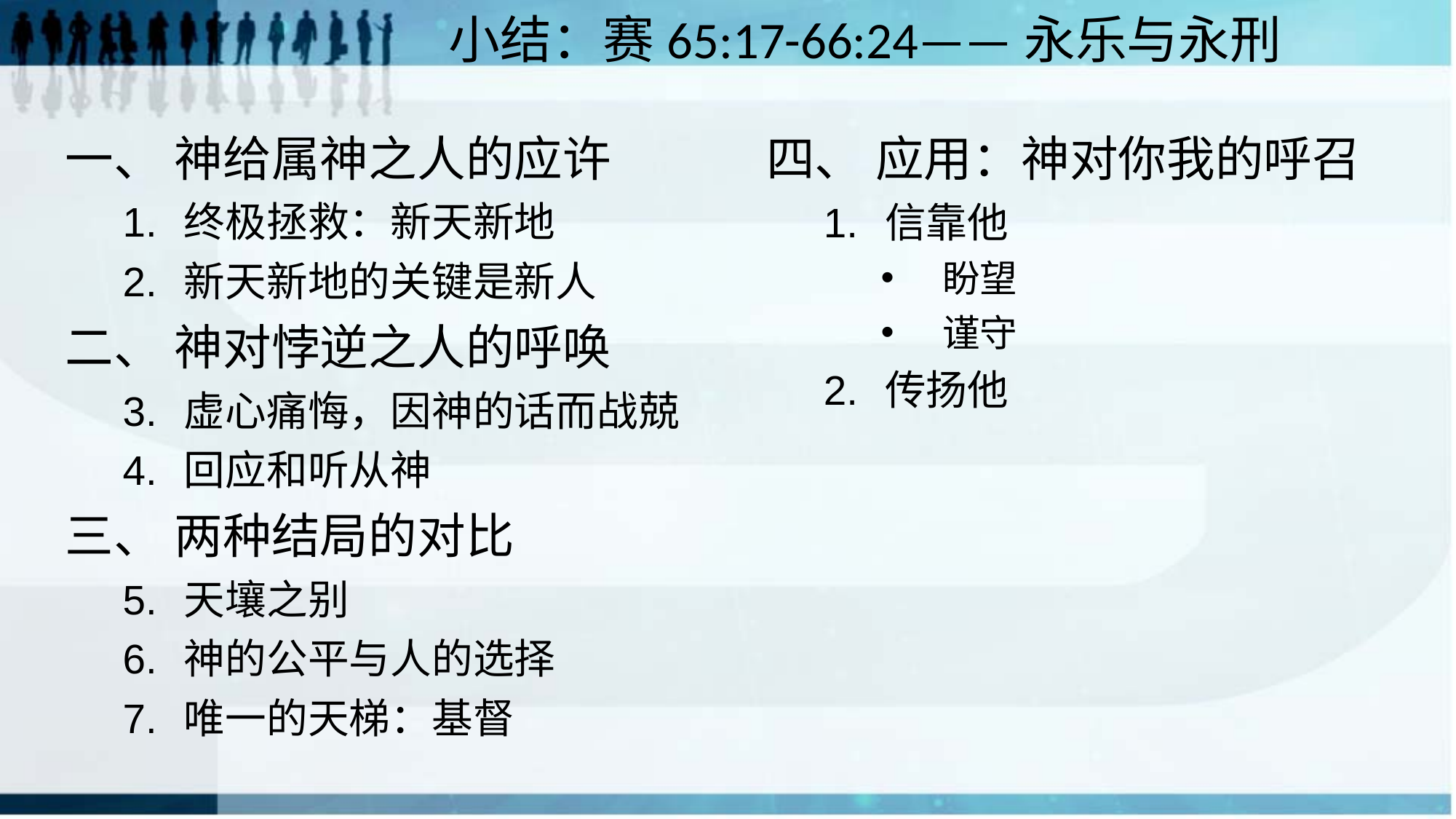

# 小结：赛65:17-66:24——永乐与永刑
一、	神给属神之人的应许
终极拯救：新天新地
新天新地的关键是新人
二、	神对悖逆之人的呼唤
虚心痛悔，因神的话而战兢
回应和听从神
三、	两种结局的对比
天壤之别
神的公平与人的选择
唯一的天梯：基督
四、	应用：神对你我的呼召
信靠他
盼望
谨守
传扬他